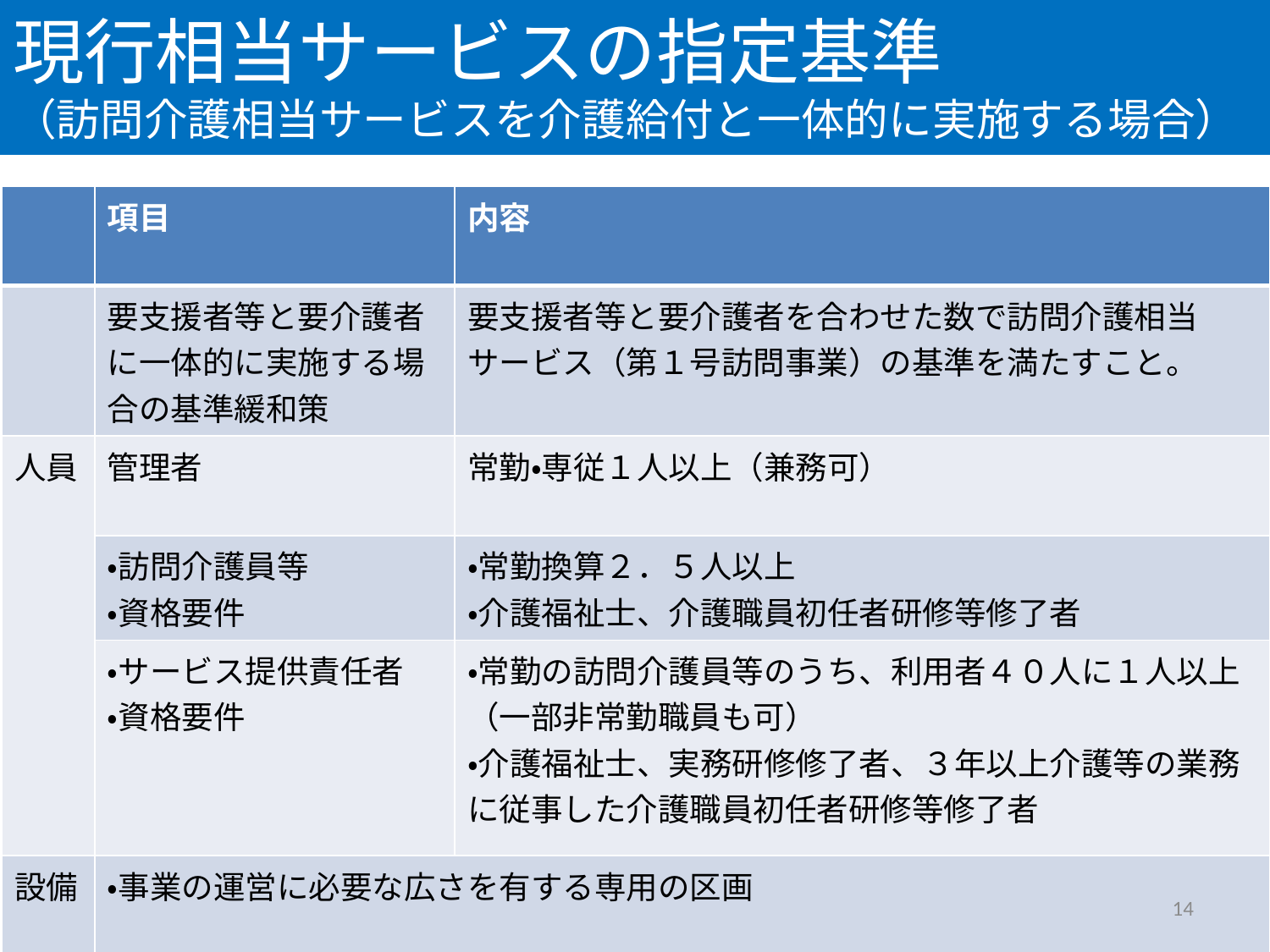

# 現行相当サービスの指定基準 （訪問介護相当サービスを介護給付と一体的に実施する場合）
|  | 項目 | 内容 |
| --- | --- | --- |
|  | 要支援者等と要介護者に一体的に実施する場合の基準緩和策 | 要支援者等と要介護者を合わせた数で訪問介護相当サービス（第１号訪問事業）の基準を満たすこと。 |
| 人員 | 管理者 | 常勤・専従１人以上（兼務可） |
|  | ・訪問介護員等 ・資格要件 | ・常勤換算２．５人以上 ・介護福祉士、介護職員初任者研修等修了者 |
|  | ・サービス提供責任者 ・資格要件 | ・常勤の訪問介護員等のうち、利用者４０人に１人以上（一部非常勤職員も可） ・介護福祉士、実務研修修了者、３年以上介護等の業務に従事した介護職員初任者研修等修了者 |
| 設備 | ・事業の運営に必要な広さを有する専用の区画 |  |
14